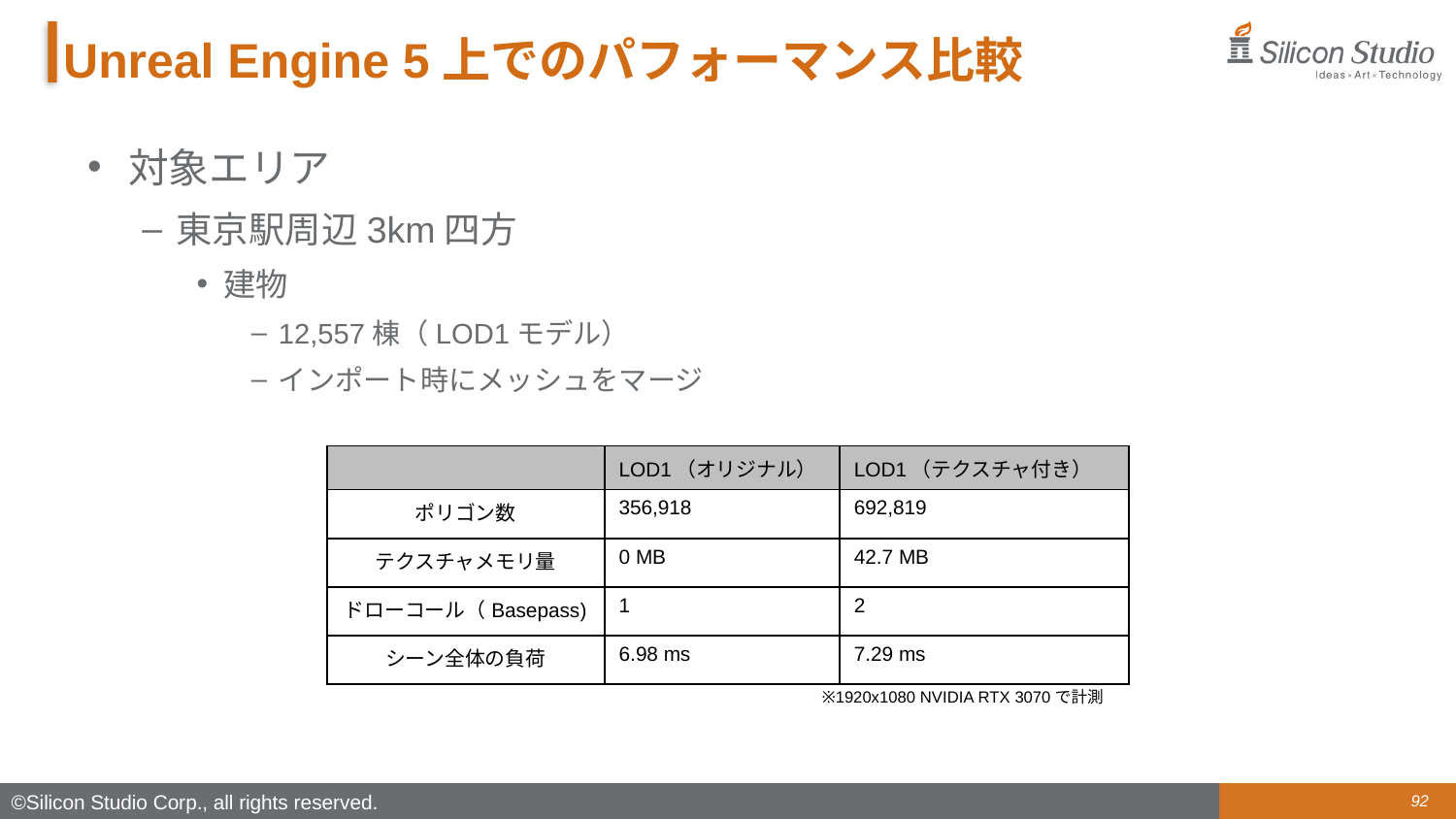

# Unreal Engine 5上でのパフォーマンス比較
対象エリア
東京駅周辺3km四方
建物
12,557棟（LOD1モデル）
インポート時にメッシュをマージ
|  | LOD1（オリジナル） | LOD1（テクスチャ付き） |
| --- | --- | --- |
| ポリゴン数 | 356,918 | 692,819 |
| テクスチャメモリ量 | 0 MB | 42.7 MB |
| ドローコール（Basepass) | 1 | 2 |
| シーン全体の負荷 | 6.98 ms | 7.29 ms |
※1920x1080 NVIDIA RTX 3070で計測